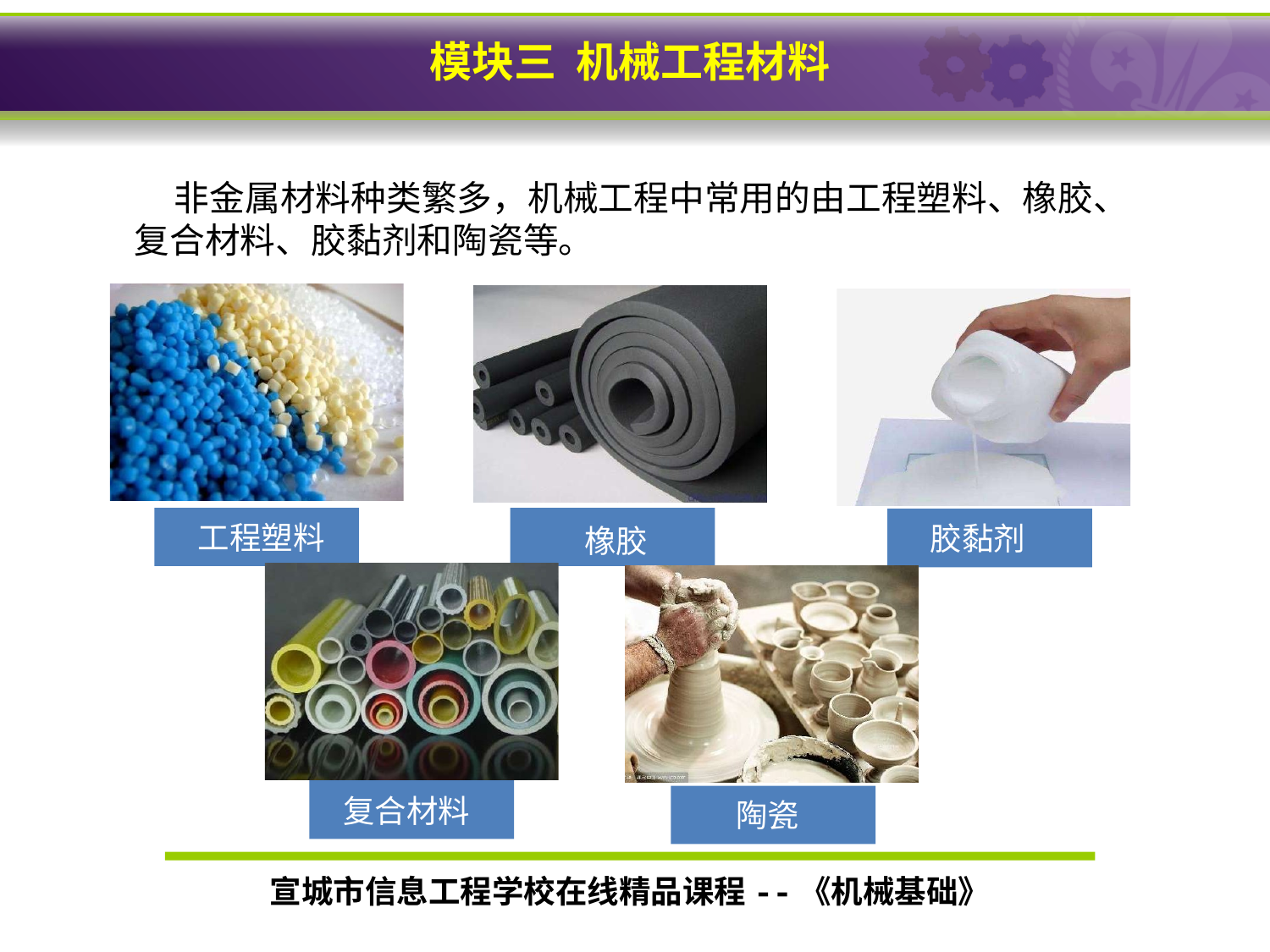

非金属材料种类繁多，机械工程中常用的由工程塑料、橡胶、复合材料、胶黏剂和陶瓷等。

# 工程塑料
胶黏剂
橡胶

复合材料
陶瓷